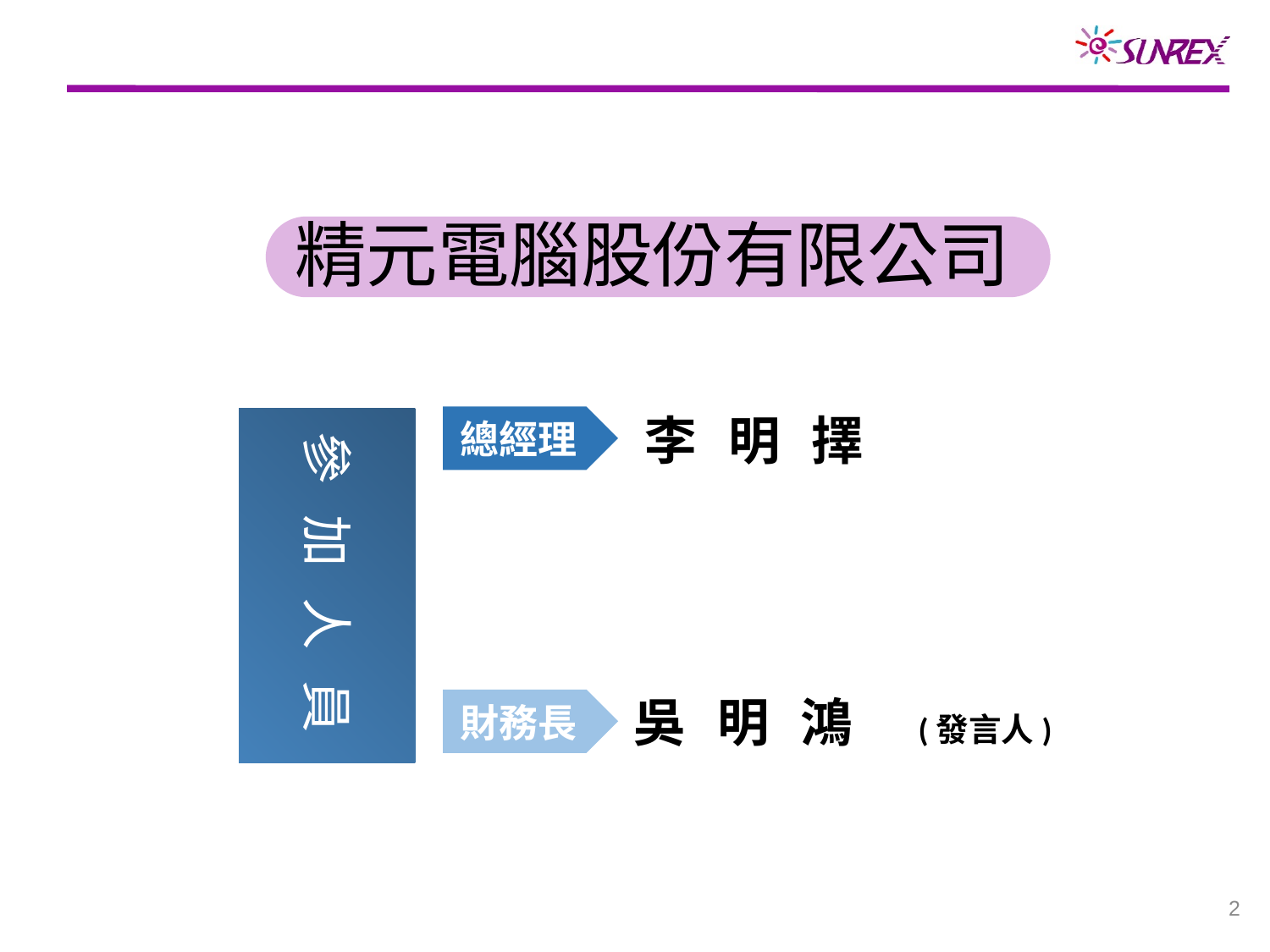

精元電腦股份有限公司

李 明 擇

總經理

參 加 人 員
吳 明 鴻  (發言人)

財務長
2